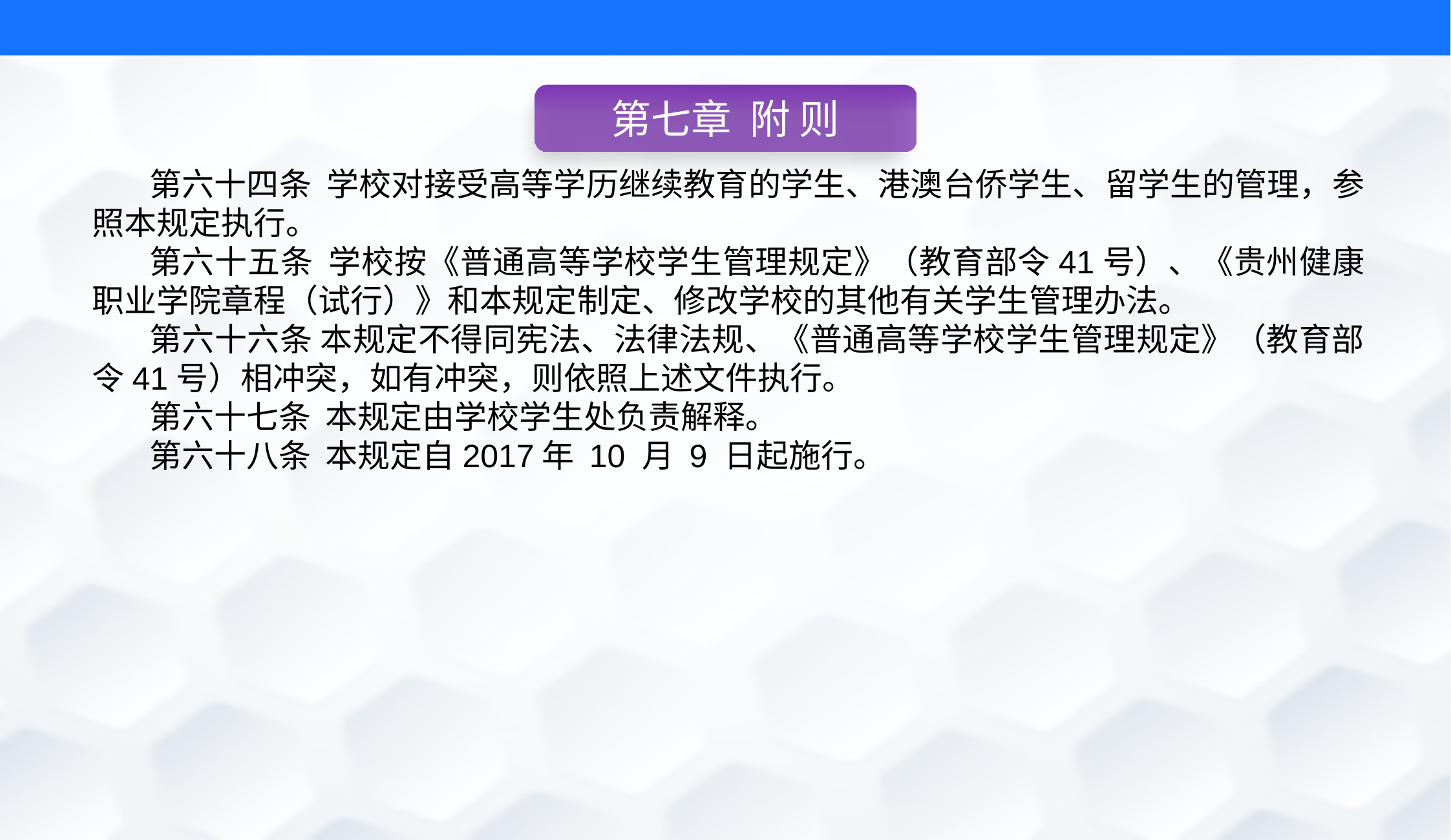

第七章  附 则
第六十四条  学校对接受高等学历继续教育的学生、港澳台侨学生、留学生的管理，参照本规定执行。
第六十五条  学校按《普通高等学校学生管理规定》（教育部令41号）、《贵州健康职业学院章程（试行）》和本规定制定、修改学校的其他有关学生管理办法。
第六十六条 本规定不得同宪法、法律法规、《普通高等学校学生管理规定》（教育部令41号）相冲突，如有冲突，则依照上述文件执行。
第六十七条  本规定由学校学生处负责解释。
第六十八条  本规定自2017年 10 月 9 日起施行。